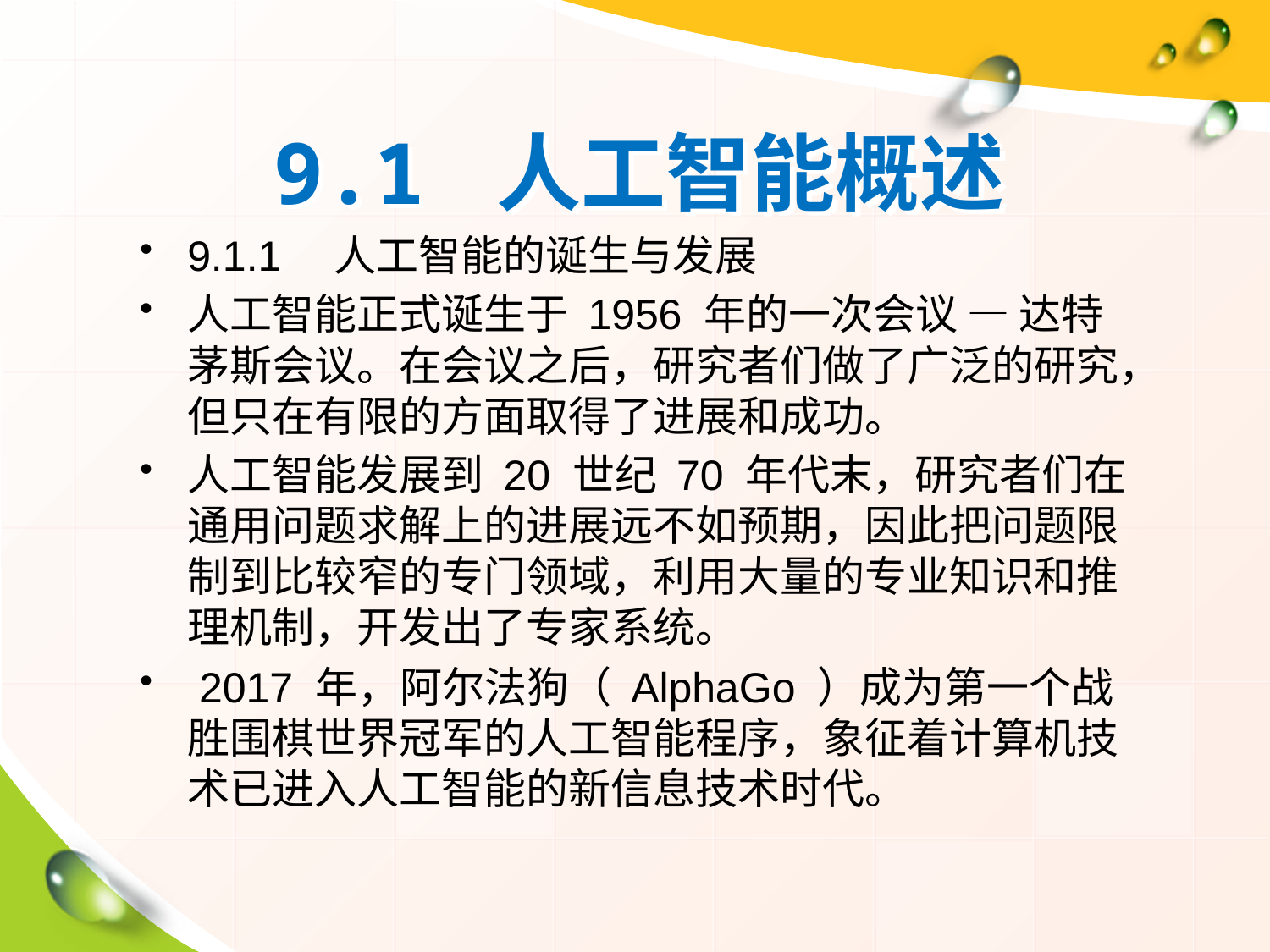

# 9.1 人工智能概述
9.1.1 人工智能的诞生与发展
人工智能正式诞生于 1956 年的一次会议 — 达特茅斯会议。在会议之后，研究者们做了广泛的研究，但只在有限的方面取得了进展和成功。
人工智能发展到 20 世纪 70 年代末，研究者们在通用问题求解上的进展远不如预期，因此把问题限制到比较窄的专门领域，利用大量的专业知识和推理机制，开发出了专家系统。
 2017 年，阿尔法狗（ AlphaGo ）成为第一个战胜围棋世界冠军的人工智能程序，象征着计算机技术已进入人工智能的新信息技术时代。